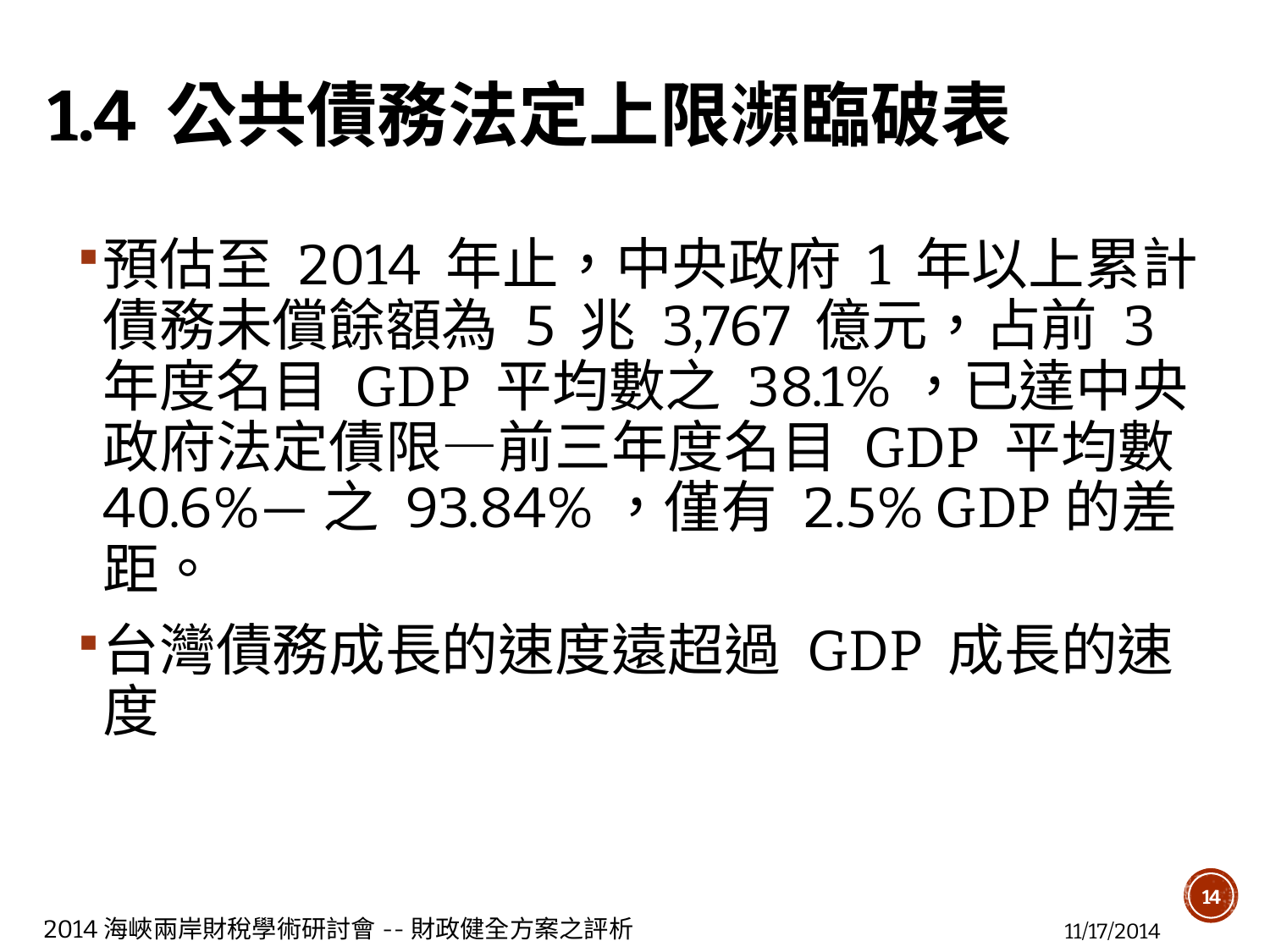

# 1.4 公共債務法定上限瀕臨破表
預估至 2014 年止，中央政府 1 年以上累計債務未償餘額為 5 兆 3,767 億元，占前 3 年度名目 GDP 平均數之 38.1%，已達中央政府法定債限—前三年度名目 GDP 平均數40.6%—之 93.84%，僅有 2.5% GDP的差距。
台灣債務成長的速度遠超過 GDP 成長的速度

14
2014海峽兩岸財稅學術研討會--財政健全方案之評析
11/17/2014